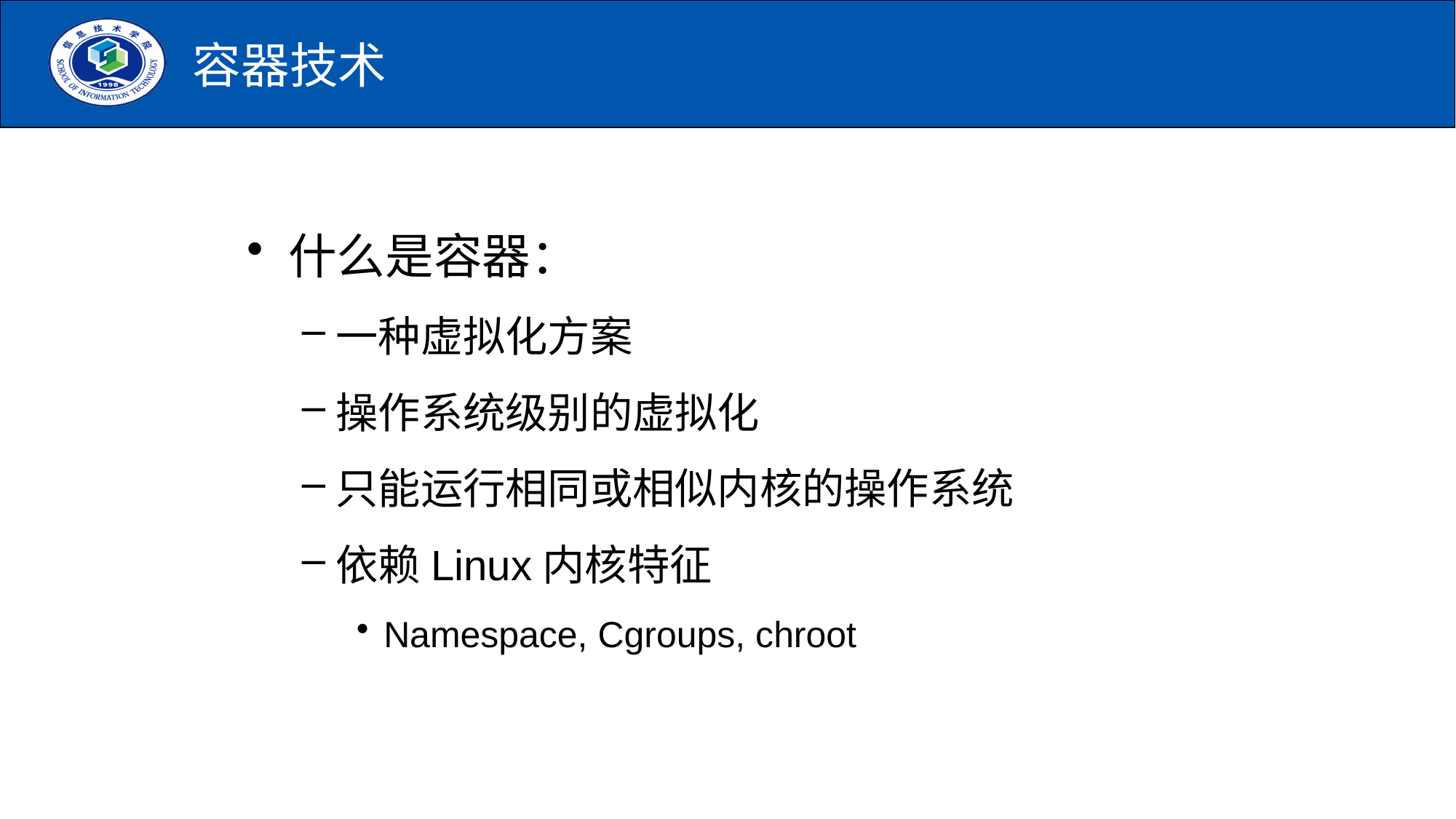

# 容器技术
什么是容器：
一种虚拟化方案
操作系统级别的虚拟化
只能运行相同或相似内核的操作系统
依赖Linux内核特征
Namespace, Cgroups, chroot